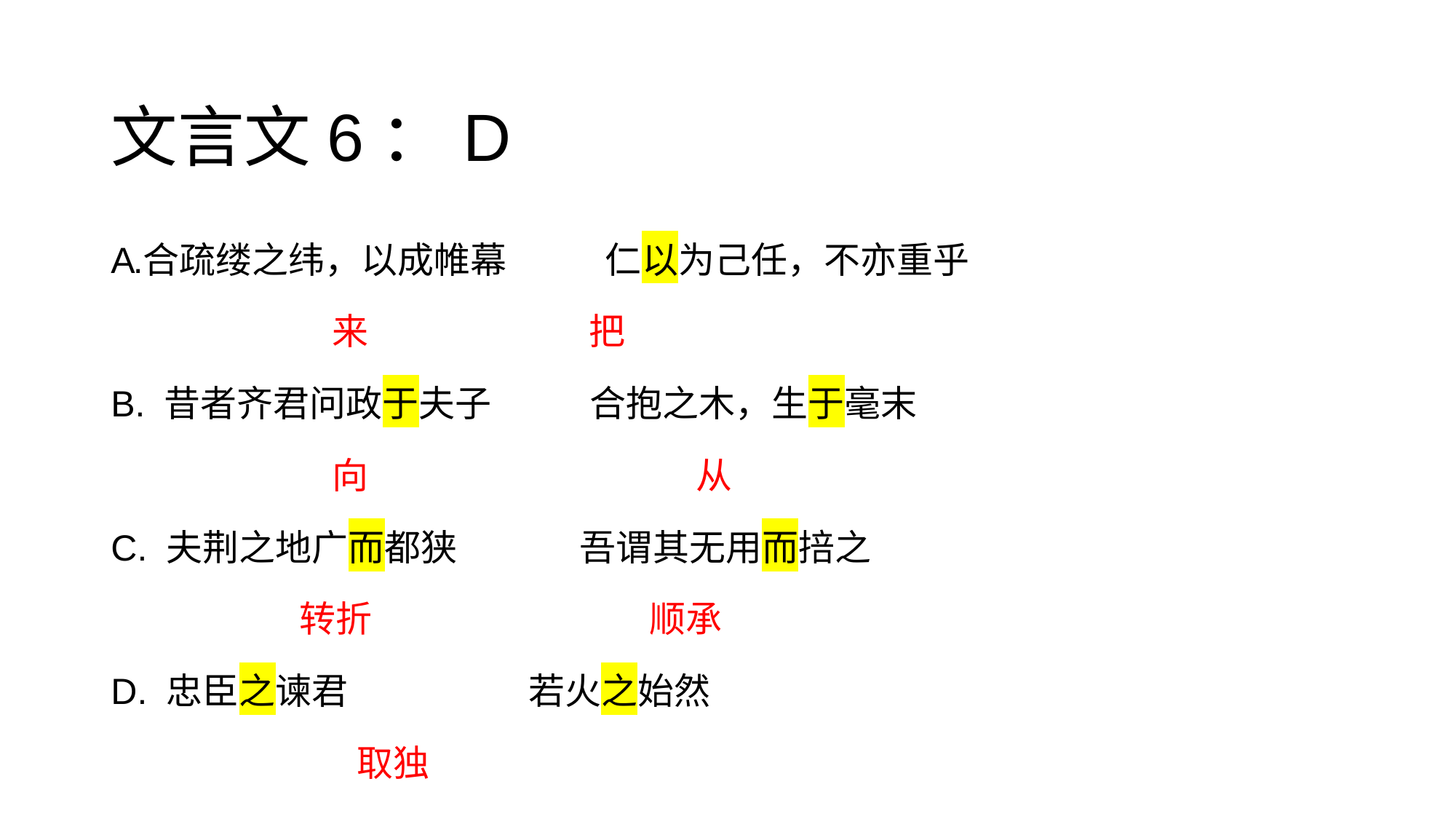

# 文言文6：D
合疏缕之纬，以成帷幕            仁以为己任，不亦重乎
                          来                           把
B. 昔者齐君问政于夫子            合抱之木，生于毫末
                          向                                        从
C. 夫荆之地广而都狭               吾谓其无用而掊之
                      转折                                  顺承
D. 忠臣之谏君                      若火之始然
                             取独